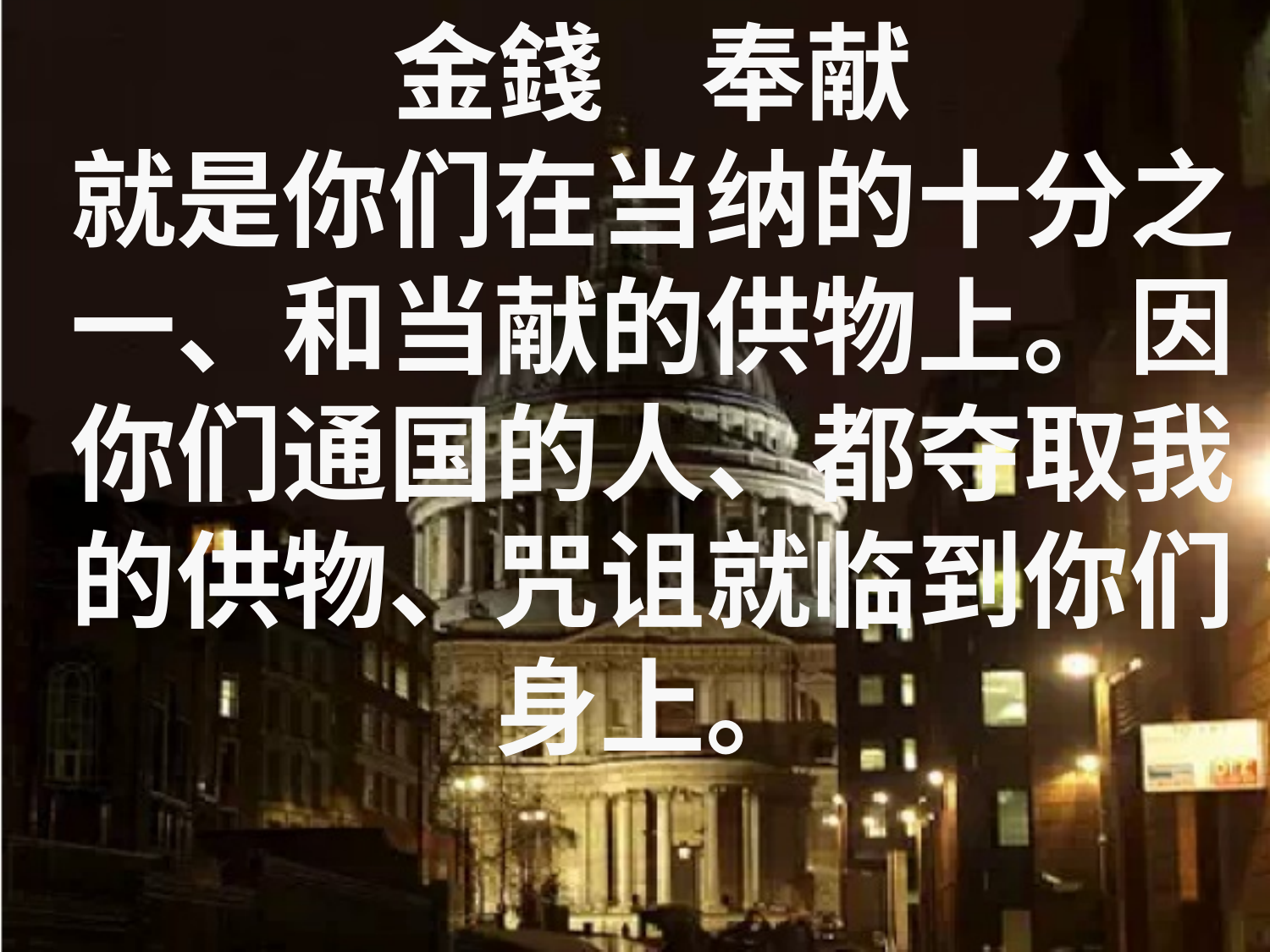

金錢    奉献
就是你们在当纳的十分之一、和当献的供物上。因你们通国的人、都夺取我的供物、咒诅就临到你们身上。